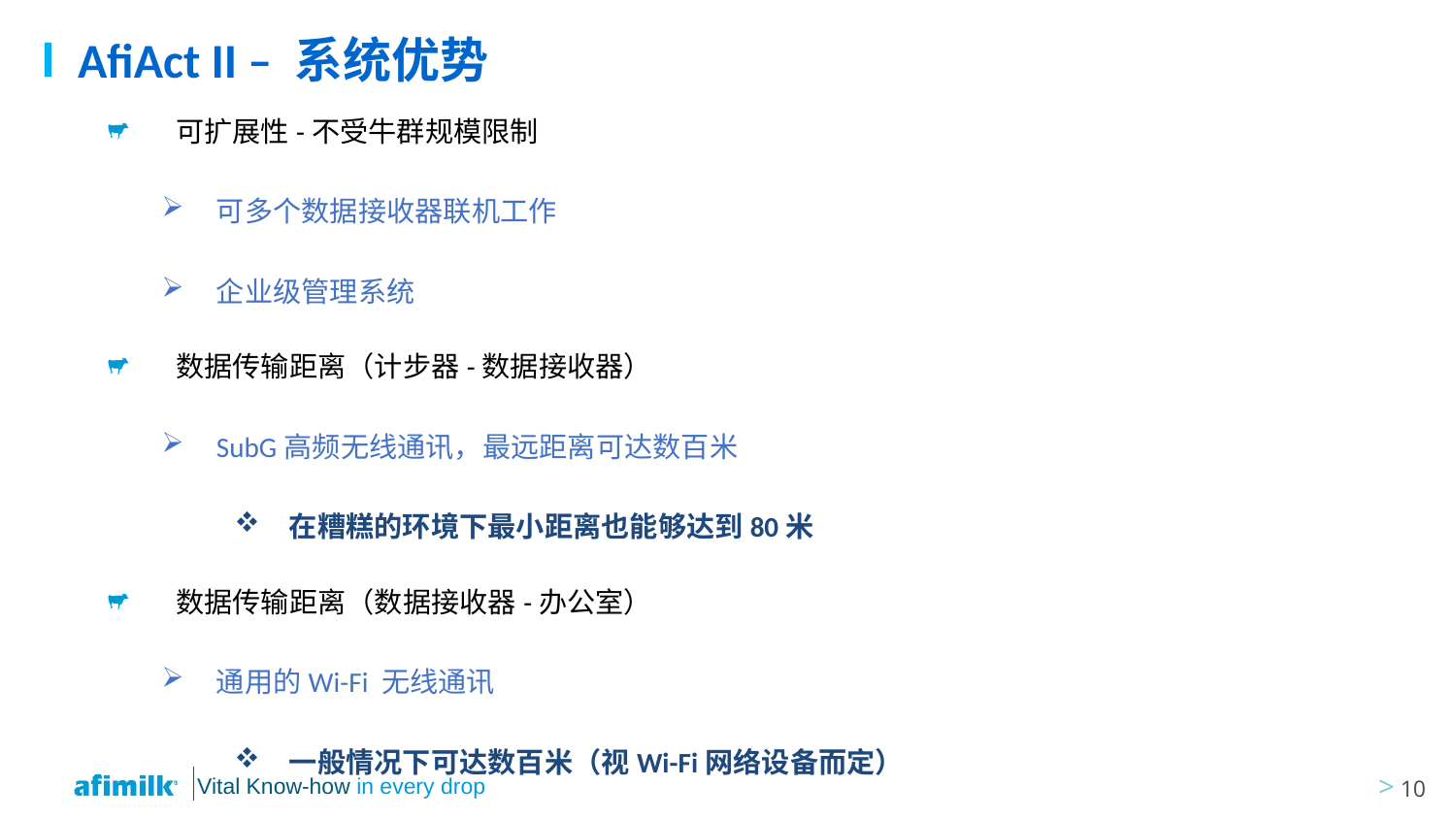

# AfiAct II – 系统优势
可扩展性-不受牛群规模限制
可多个数据接收器联机工作
企业级管理系统
数据传输距离（计步器-数据接收器）
SubG高频无线通讯，最远距离可达数百米
在糟糕的环境下最小距离也能够达到80米
数据传输距离（数据接收器-办公室）
通用的Wi-Fi 无线通讯
一般情况下可达数百米（视Wi-Fi网络设备而定）